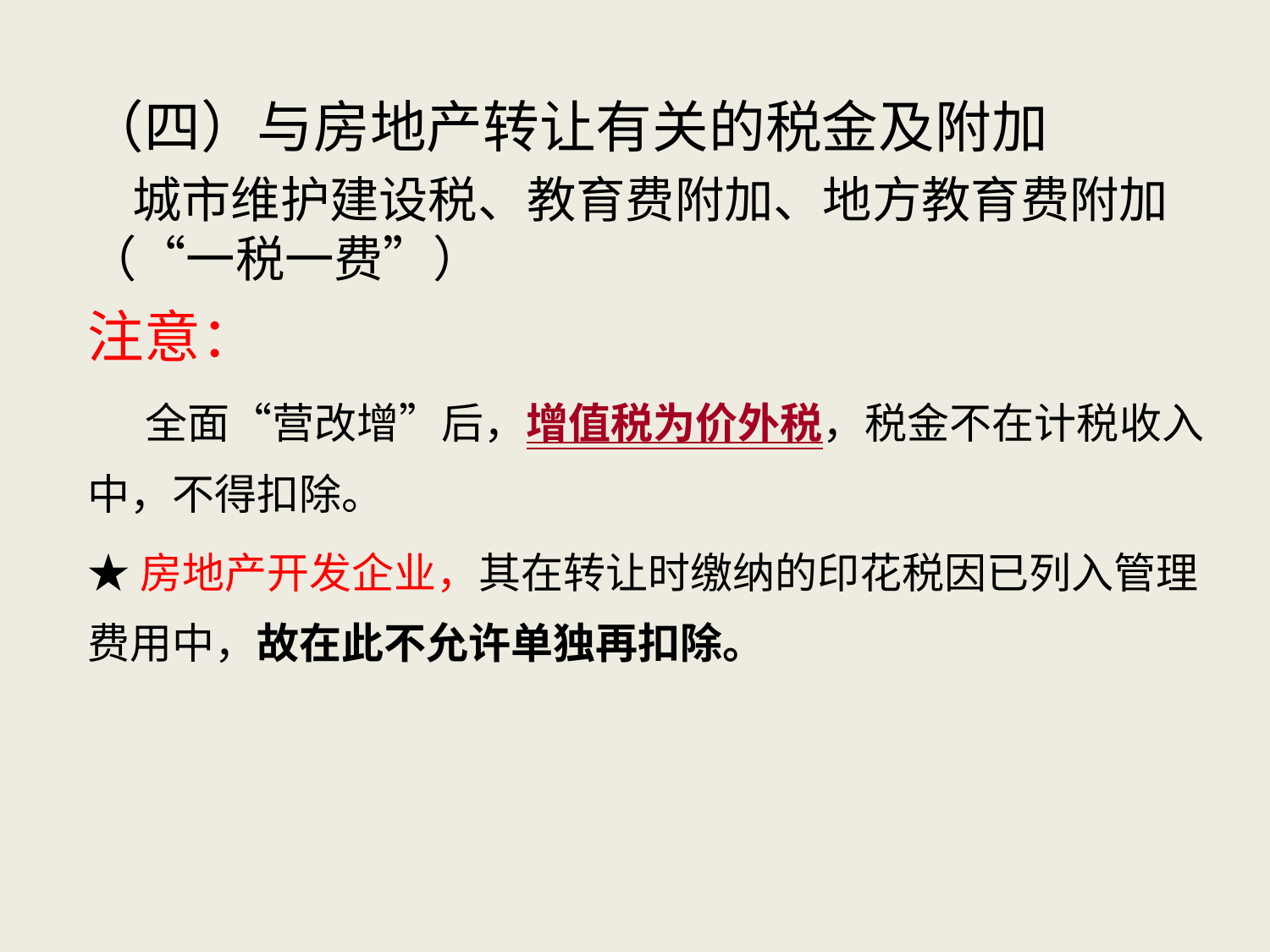

（四）与房地产转让有关的税金及附加
   城市维护建设税、教育费附加、地方教育费附加（“一税一费”）
注意：
     全面“营改增”后，增值税为价外税，税金不在计税收入中，不得扣除。
★房地产开发企业，其在转让时缴纳的印花税因已列入管理费用中，故在此不允许单独再扣除。